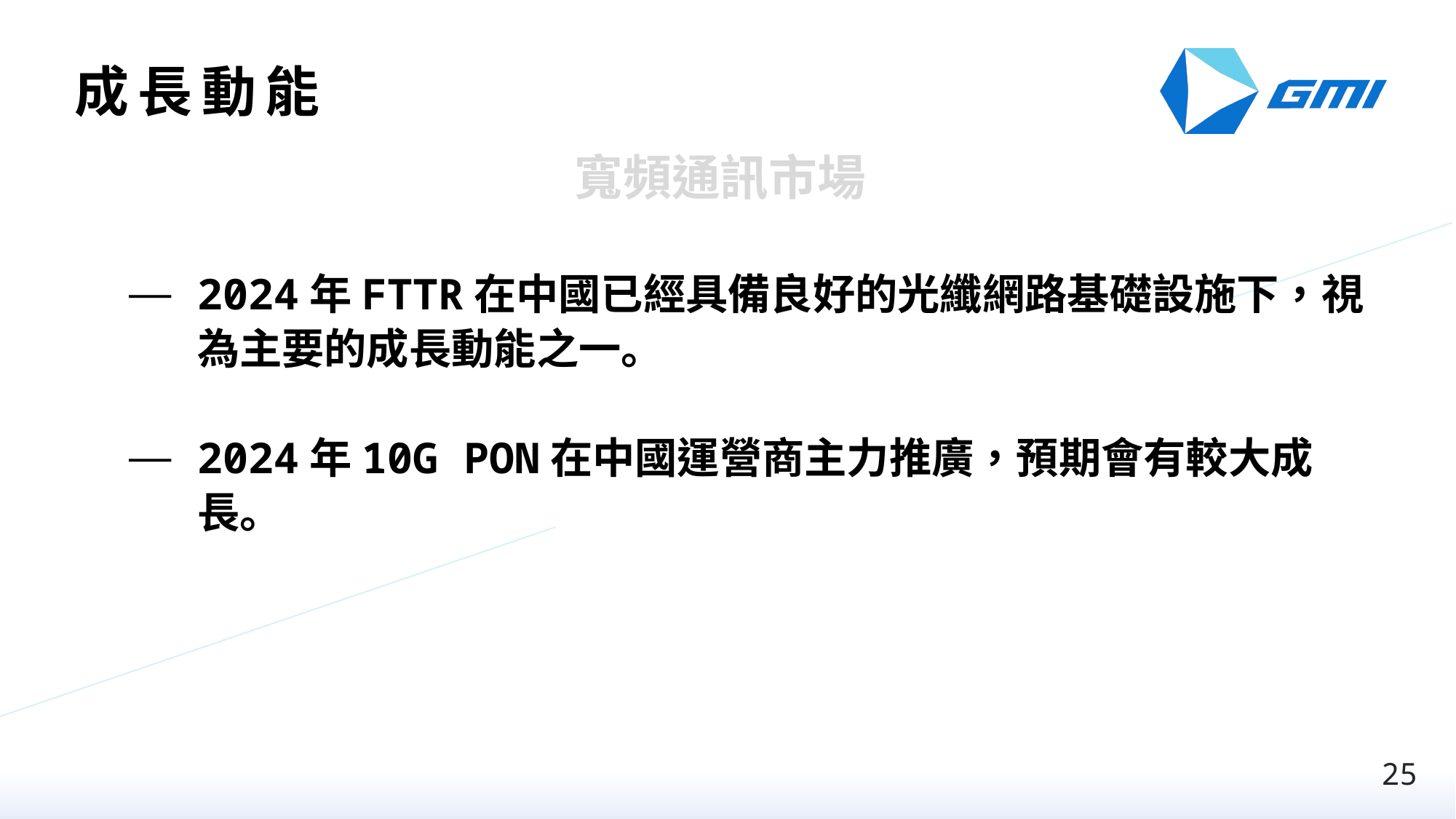

成長動能
寬頻通訊市場

2024年FTTR在中國已經具備良好的光纖網路基礎設施下，視為主要的成長動能之一。

2024年10G PON在中國運營商主力推廣，預期會有較大成長。
25